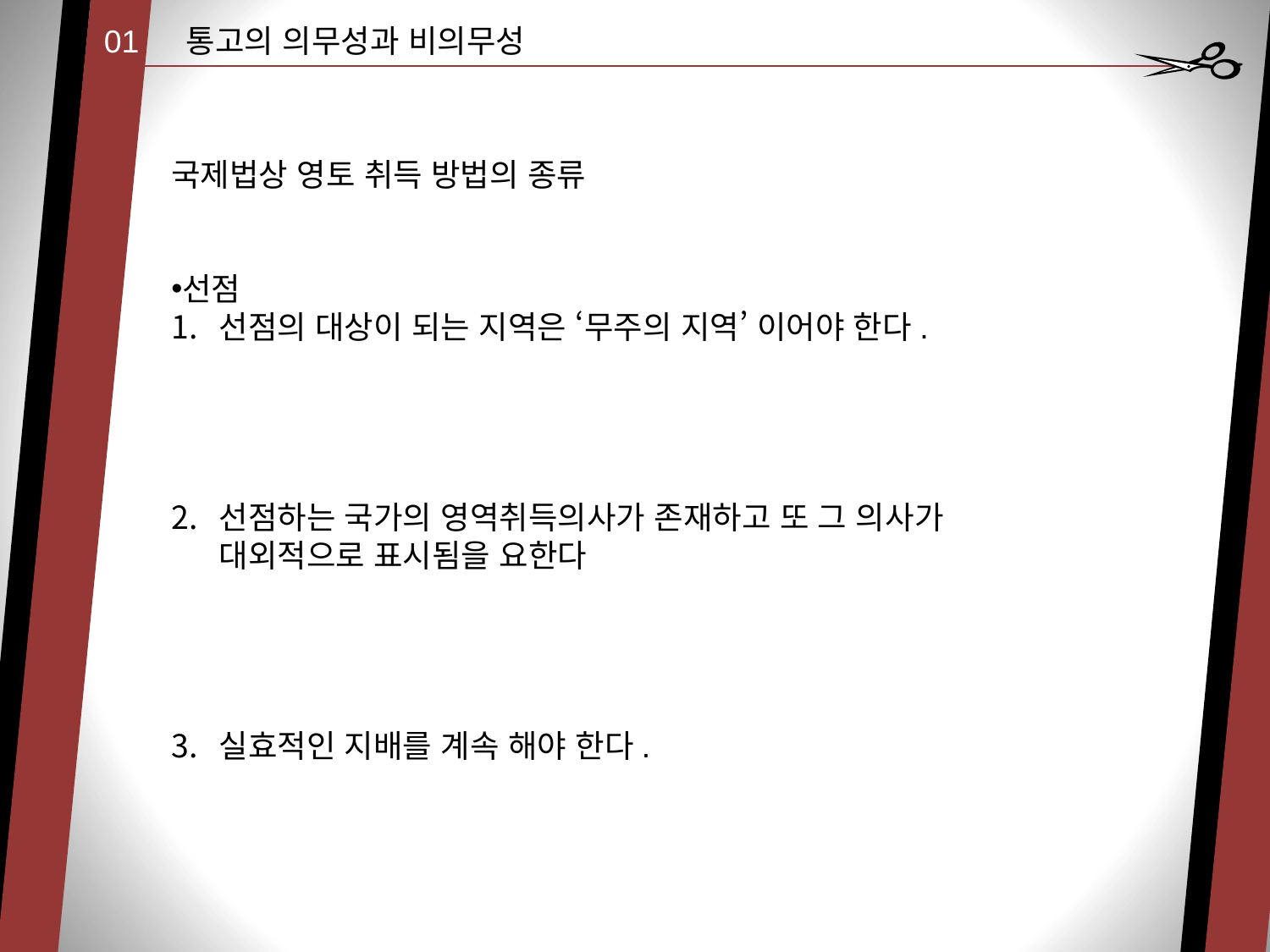

01
통고의 의무성과 비의무성
국제법상 영토 취득 방법의 종류

선점
선점의 대상이 되는 지역은 ‘무주의 지역’ 이어야 한다.

선점하는 국가의 영역취득의사가 존재하고 또 그 의사가 대외적으로 표시됨을 요한다

실효적인 지배를 계속 해야 한다.